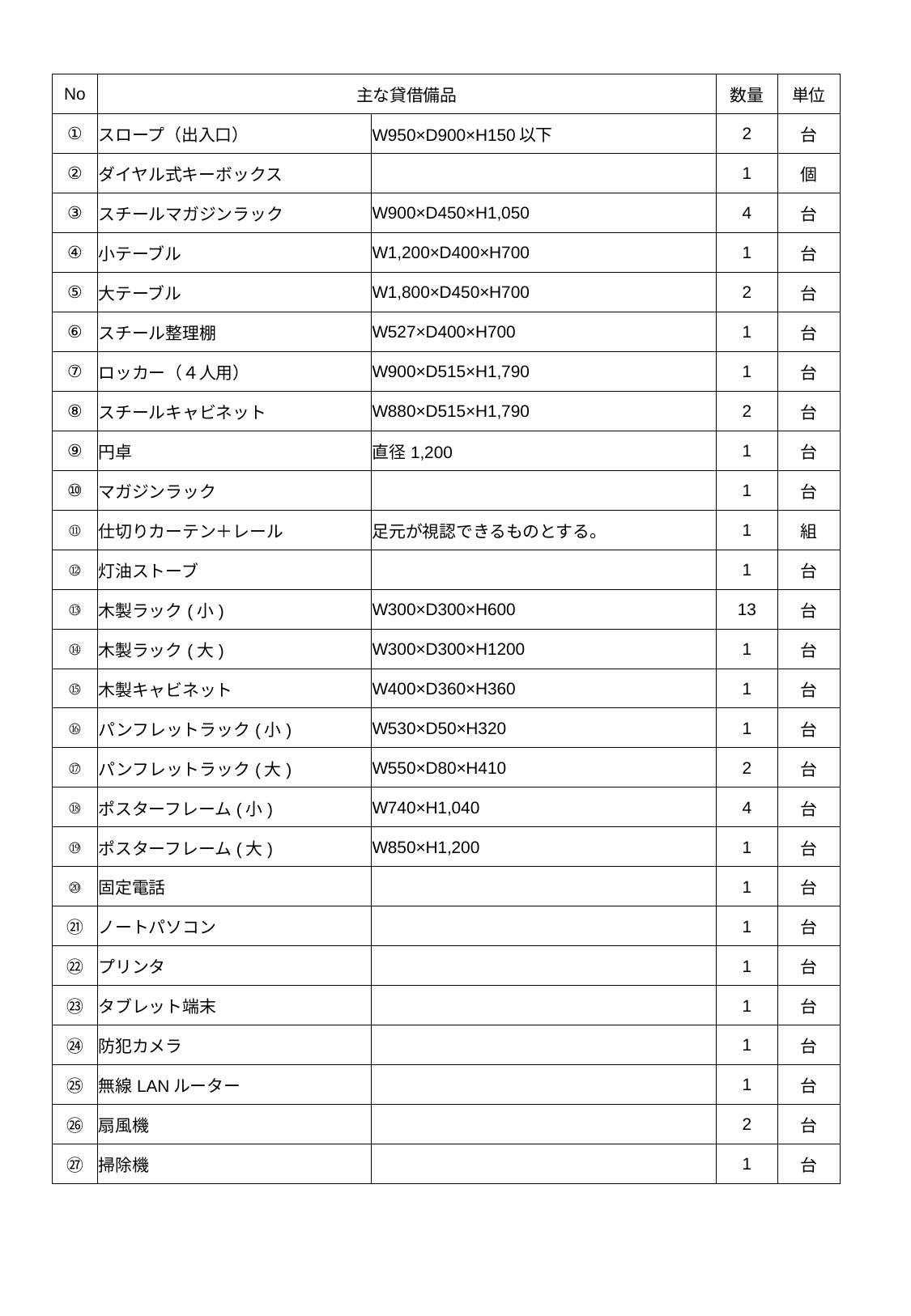

| No | 主な貸借備品 |  | 数量 | 単位 |
| --- | --- | --- | --- | --- |
| ① | スロープ（出入口） | W950×D900×H150以下 | 2 | 台 |
| ② | ダイヤル式キーボックス |  | 1 | 個 |
| ③ | スチールマガジンラック | W900×D450×H1,050 | 4 | 台 |
| ④ | 小テーブル | W1,200×D400×H700 | 1 | 台 |
| ⑤ | 大テーブル | W1,800×D450×H700 | 2 | 台 |
| ⑥ | スチール整理棚 | W527×D400×H700 | 1 | 台 |
| ⑦ | ロッカー（４人用） | W900×D515×H1,790 | 1 | 台 |
| ⑧ | スチールキャビネット | W880×D515×H1,790 | 2 | 台 |
| ⑨ | 円卓 | 直径1,200 | 1 | 台 |
| ⑩ | マガジンラック |  | 1 | 台 |
| ⑪ | 仕切りカーテン＋レール | 足元が視認できるものとする。 | 1 | 組 |
| ⑫ | 灯油ストーブ |  | 1 | 台 |
| ⑬ | 木製ラック(小) | W300×D300×H600 | 13 | 台 |
| ⑭ | 木製ラック(大) | W300×D300×H1200 | 1 | 台 |
| ⑮ | 木製キャビネット | W400×D360×H360 | 1 | 台 |
| ⑯ | パンフレットラック(小) | W530×D50×H320 | 1 | 台 |
| ⑰ | パンフレットラック(大) | W550×D80×H410 | 2 | 台 |
| ⑱ | ポスターフレーム(小) | W740×H1,040 | 4 | 台 |
| ⑲ | ポスターフレーム(大) | W850×H1,200 | 1 | 台 |
| ⑳ | 固定電話 |  | 1 | 台 |
| ㉑ | ノートパソコン |  | 1 | 台 |
| ㉒ | プリンタ |  | 1 | 台 |
| ㉓ | タブレット端末 |  | 1 | 台 |
| ㉔ | 防犯カメラ |  | 1 | 台 |
| ㉕ | 無線LANルーター |  | 1 | 台 |
| ㉖ | 扇風機 |  | 2 | 台 |
| ㉗ | 掃除機 |  | 1 | 台 |